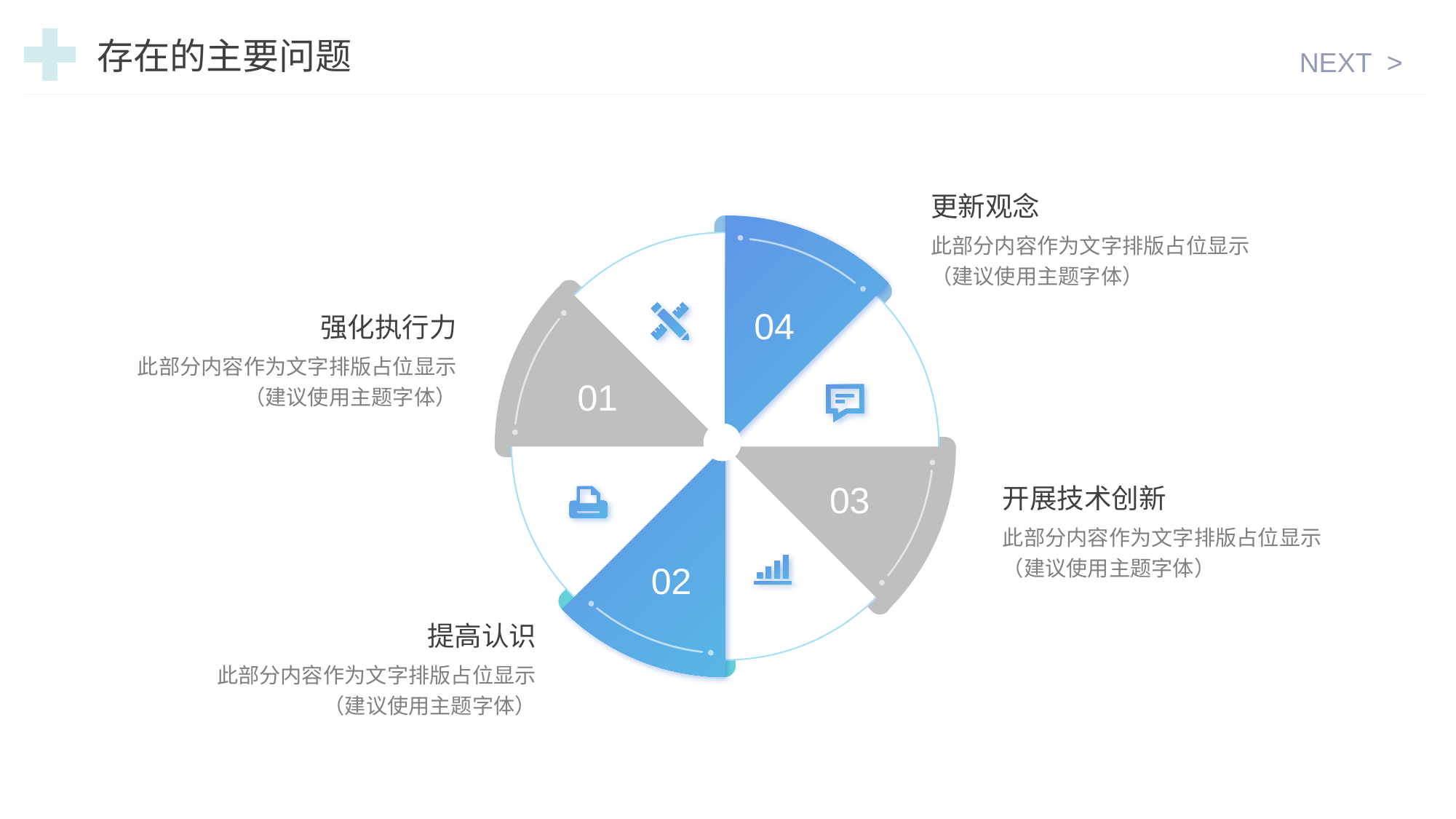

NEXT  >

存在的主要问题
更新观念
此部分内容作为文字排版占位显示
（建议使用主题字体）

04

强化执行力
此部分内容作为文字排版占位显示
（建议使用主题字体）

01

03
开展技术创新
此部分内容作为文字排版占位显示
（建议使用主题字体）

02

提高认识
此部分内容作为文字排版占位显示
（建议使用主题字体）